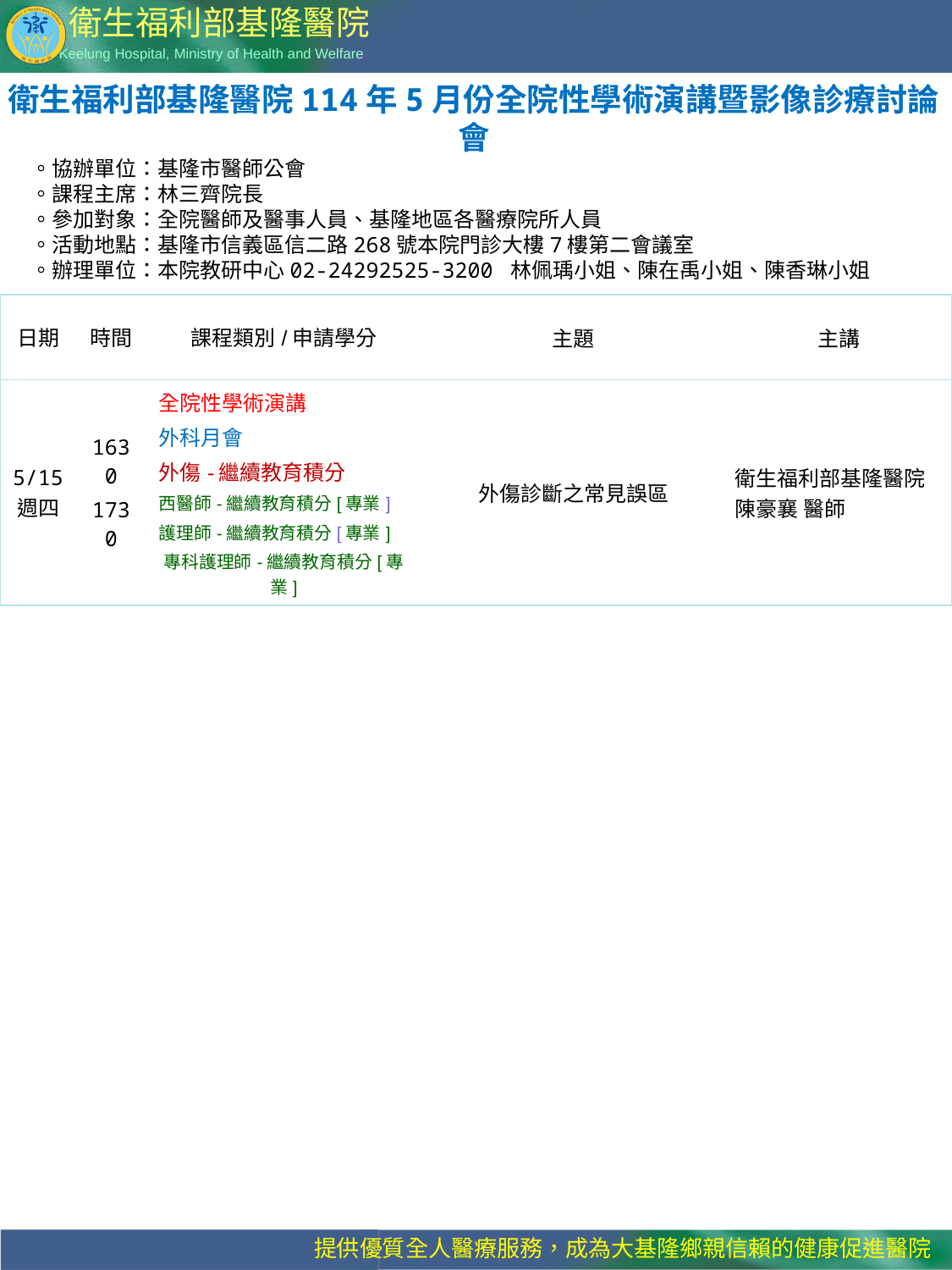

# 衛生福利部基隆醫院114年5月份全院性學術演講暨影像診療討論會
。協辦單位：基隆市醫師公會
。課程主席：林三齊院長
。參加對象：全院醫師及醫事人員、基隆地區各醫療院所人員
。活動地點：基隆市信義區信二路268號本院門診大樓7樓第二會議室
。辦理單位：本院教研中心02-24292525-3200 林佩瑀小姐、陳在禹小姐、陳香琳小姐

| 日期 | 時間 | 課程類別/申請學分 | 主題 | 主講 |
| --- | --- | --- | --- | --- |
| 5/15 週四 | 1630 1730 | 全院性學術演講 外科月會 外傷-繼續教育積分 西醫師-繼續教育積分[專業] 護理師-繼續教育積分[專業] 專科護理師-繼續教育積分[專業] | 外傷診斷之常見誤區 | 衛生福利部基隆醫院 陳豪襄 醫師 |